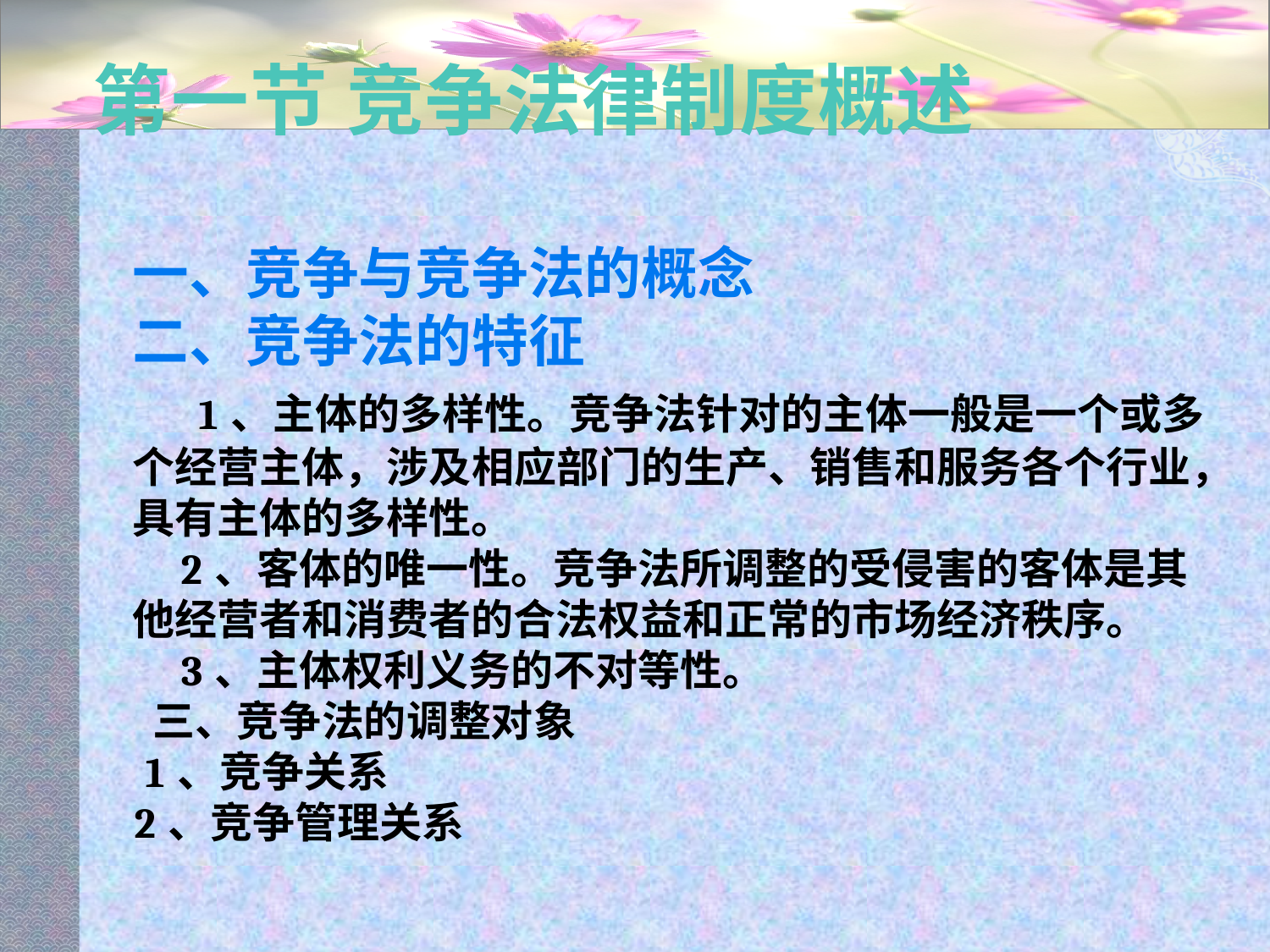

# 第一节 竞争法律制度概述
一、竞争与竞争法的概念
二、竞争法的特征
     1、主体的多样性。竞争法针对的主体一般是一个或多个经营主体，涉及相应部门的生产、销售和服务各个行业，具有主体的多样性。
     2、客体的唯一性。竞争法所调整的受侵害的客体是其他经营者和消费者的合法权益和正常的市场经济秩序。
     3、主体权利义务的不对等性。
 三、竞争法的调整对象
 1、竞争关系
2、竞争管理关系